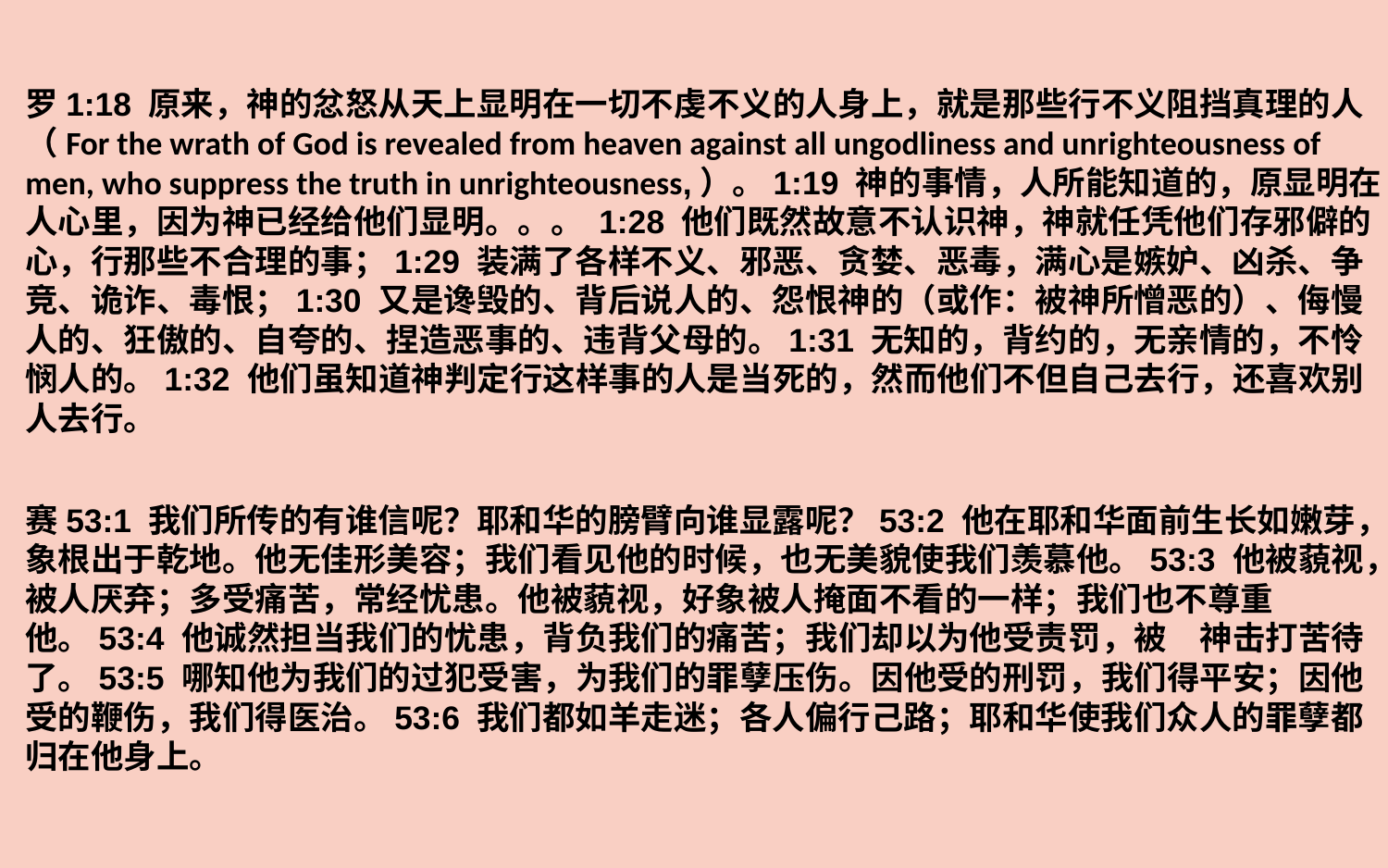

罗1:18 原来，神的忿怒从天上显明在一切不虔不义的人身上，就是那些行不义阻挡真理的人（For the wrath of God is revealed from heaven against all ungodliness and unrighteousness of men, who suppress the truth in unrighteousness,）。1:19 神的事情，人所能知道的，原显明在人心里，因为神已经给他们显明。。。 1:28 他们既然故意不认识神，神就任凭他们存邪僻的心，行那些不合理的事；1:29 装满了各样不义、邪恶、贪婪、恶毒，满心是嫉妒、凶杀、争竞、诡诈、毒恨；1:30 又是谗毁的、背后说人的、怨恨神的（或作：被神所憎恶的）、侮慢人的、狂傲的、自夸的、捏造恶事的、违背父母的。1:31 无知的，背约的，无亲情的，不怜悯人的。1:32 他们虽知道神判定行这样事的人是当死的，然而他们不但自己去行，还喜欢别人去行。

赛53:1 我们所传的有谁信呢？耶和华的膀臂向谁显露呢？53:2 他在耶和华面前生长如嫩芽，象根出于乾地。他无佳形美容；我们看见他的时候，也无美貌使我们羡慕他。53:3 他被藐视，被人厌弃；多受痛苦，常经忧患。他被藐视，好象被人掩面不看的一样；我们也不尊重他。53:4 他诚然担当我们的忧患，背负我们的痛苦；我们却以为他受责罚，被　神击打苦待了。53:5 哪知他为我们的过犯受害，为我们的罪孽压伤。因他受的刑罚，我们得平安；因他受的鞭伤，我们得医治。53:6 我们都如羊走迷；各人偏行己路；耶和华使我们众人的罪孽都归在他身上。